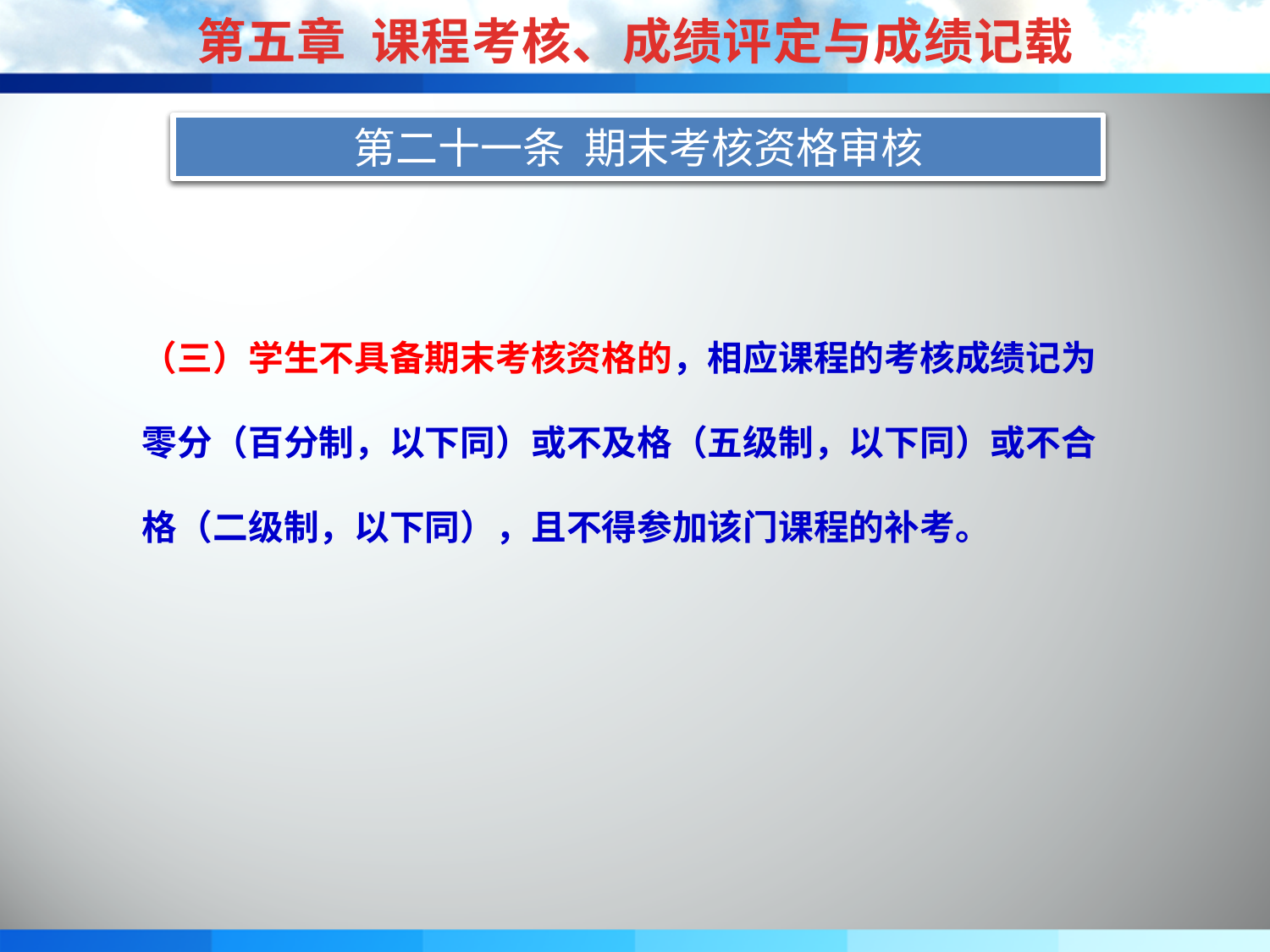

第五章  课程考核、成绩评定与成绩记载
第二十条  课程考核成绩的构成比例
第二十一条  期末考核资格审核
（三）学生不具备期末考核资格的，相应课程的考核成绩记为零分（百分制，以下同）或不及格（五级制，以下同）或不合格（二级制，以下同），且不得参加该门课程的补考。